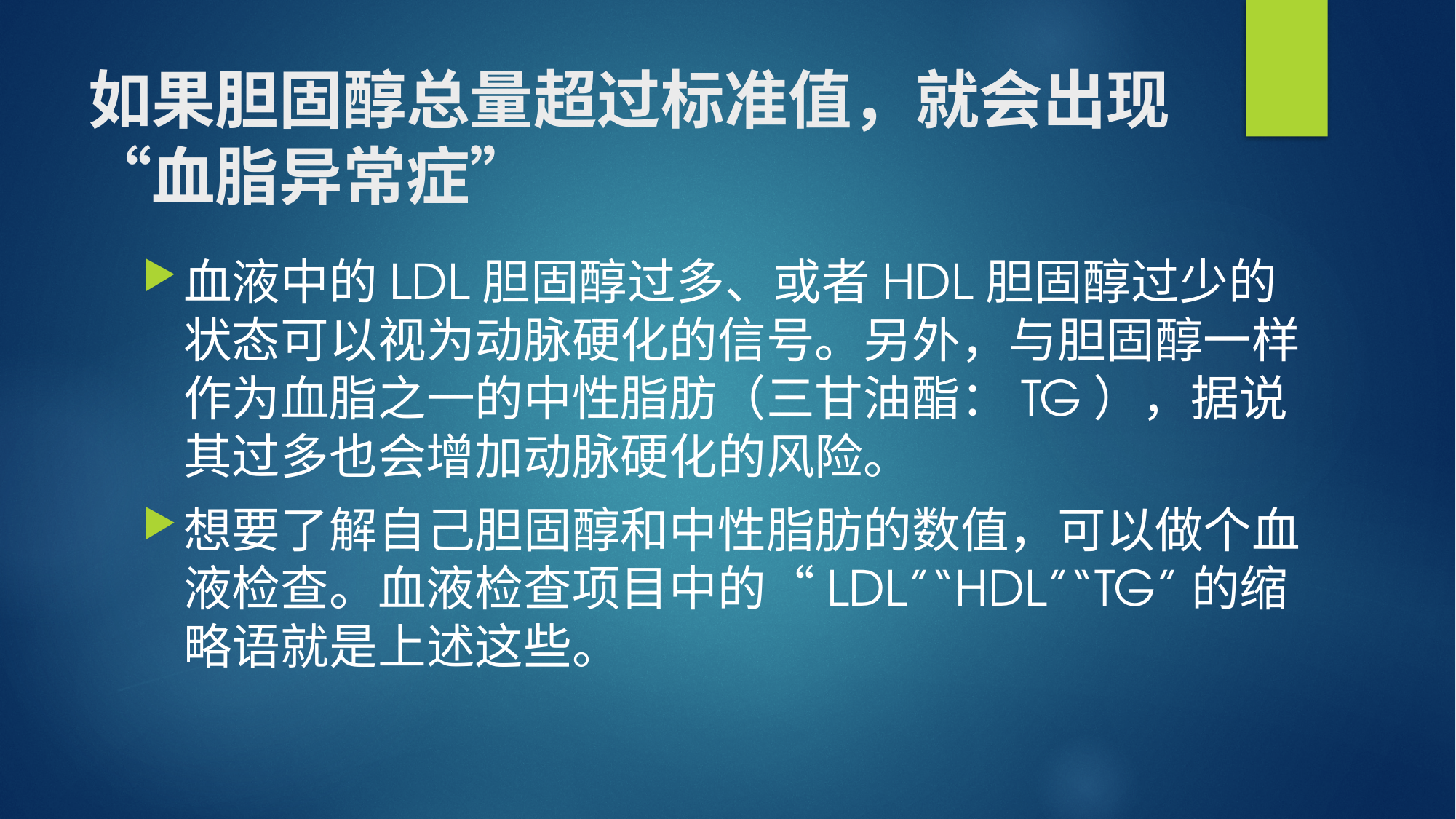

# 如果胆固醇总量超过标准值，就会出现“血脂异常症”
血液中的LDL胆固醇过多、或者HDL胆固醇过少的状态可以视为动脉硬化的信号。另外，与胆固醇一样作为血脂之一的中性脂肪（三甘油酯：TG），据说其过多也会增加动脉硬化的风险。
想要了解自己胆固醇和中性脂肪的数值，可以做个血液检查。血液检查项目中的“LDL”“HDL”“TG”的缩略语就是上述这些。